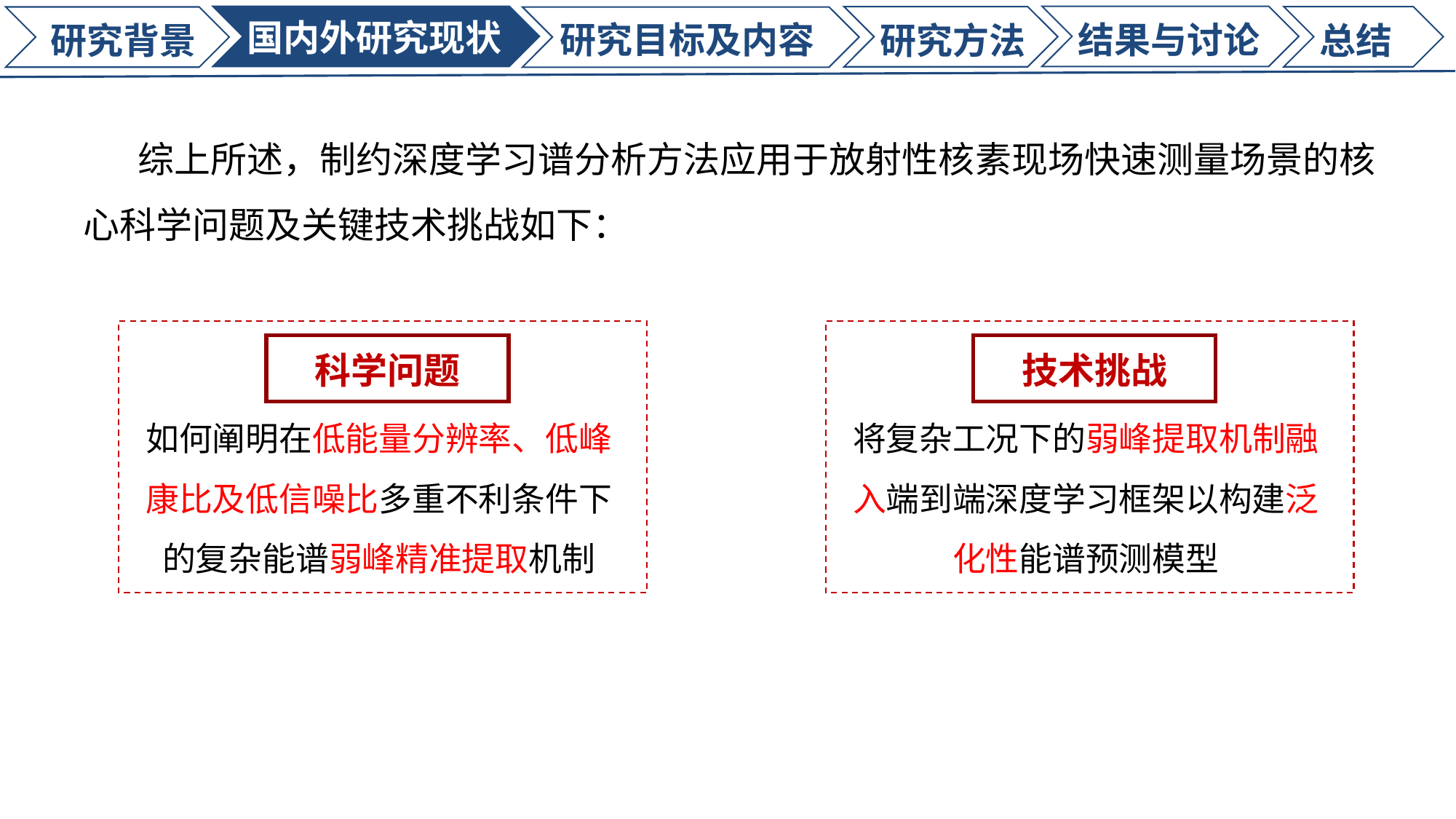

国内外研究现状
研究目标及内容
结果与讨论
研究背景
研究方法
总结
综上所述，制约深度学习谱分析方法应用于放射性核素现场快速测量场景的核心科学问题及关键技术挑战如下：

科学问题
如何阐明在低能量分辨率、低峰康比及低信噪比多重不利条件下的复杂能谱弱峰精准提取机制

技术挑战
将复杂工况下的弱峰提取机制融入端到端深度学习框架以构建泛化性能谱预测模型

12